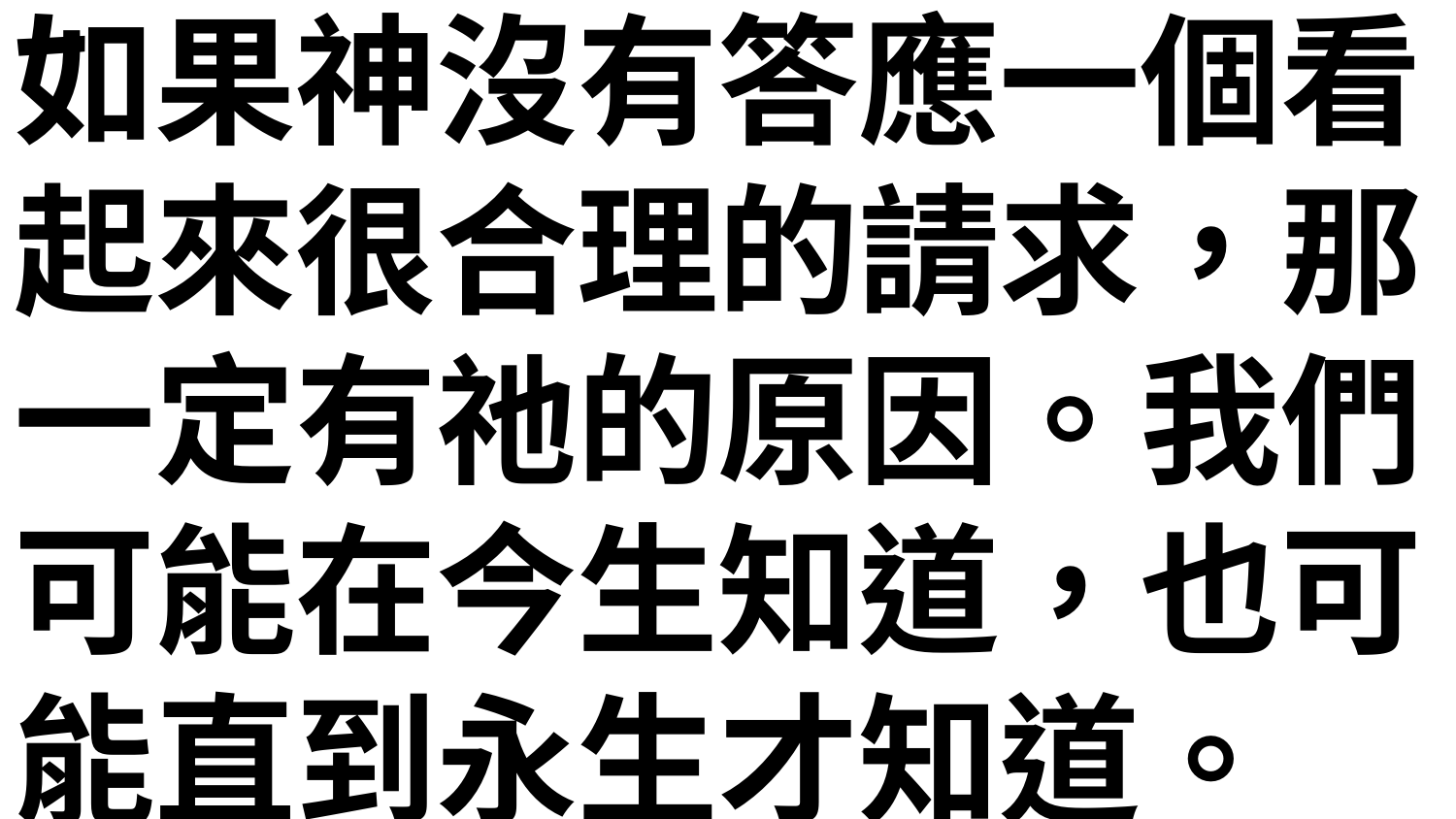

如果神沒有答應一個看起來很合理的請求，那一定有祂的原因。我們可能在今生知道，也可能直到永生才知道。